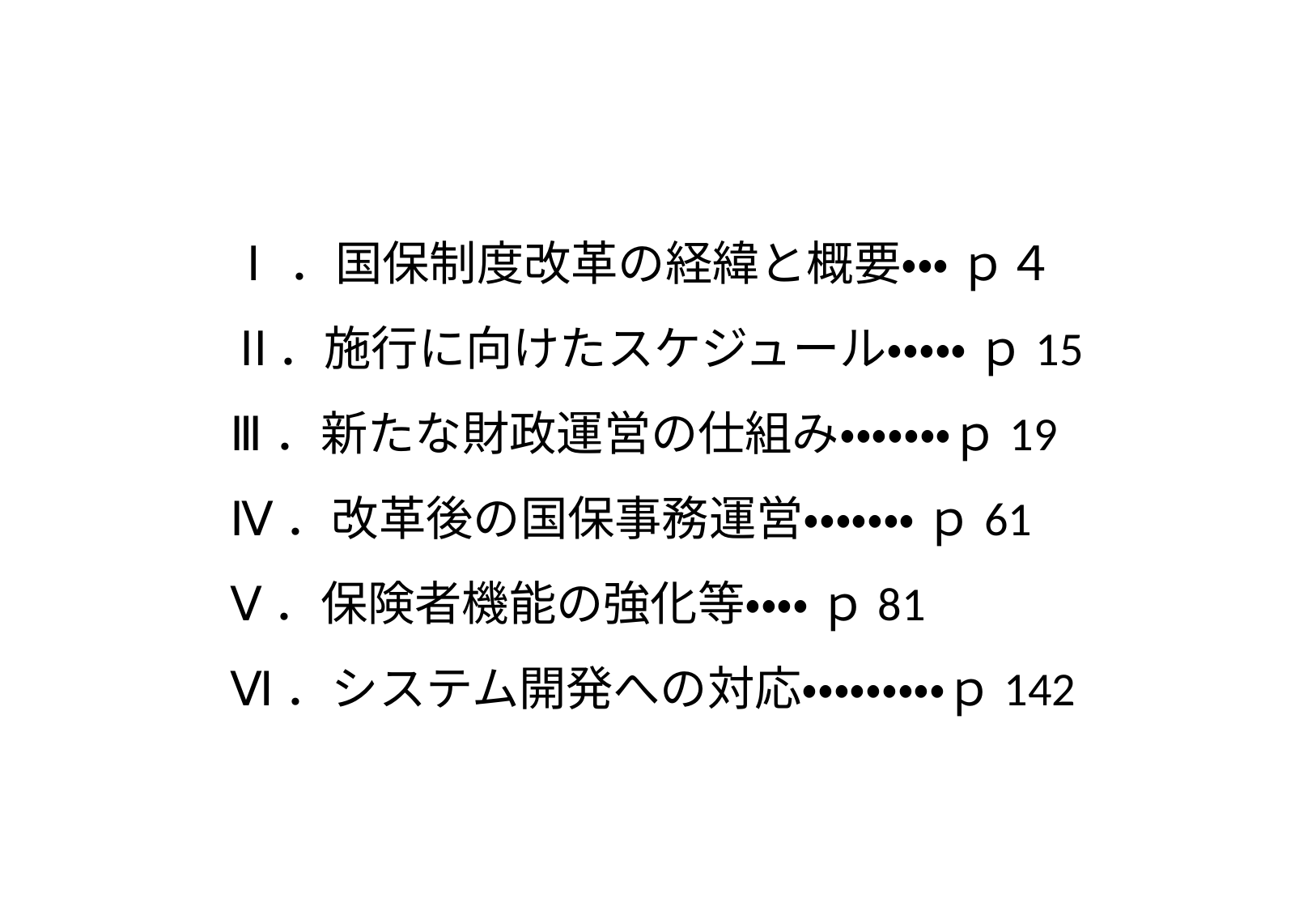

# Ⅰ．国保制度改革の経緯と概要・・・ ｐ４ Ⅱ．施行に向けたスケジュール・・・・・ ｐ15 Ⅲ．新たな財政運営の仕組み・・・・・・・ｐ19 Ⅳ．改革後の国保事務運営・・・・・・・ ｐ61 Ⅴ．保険者機能の強化等・・・・ ｐ81 Ⅵ．システム開発への対応・・・・・・・・・ｐ142